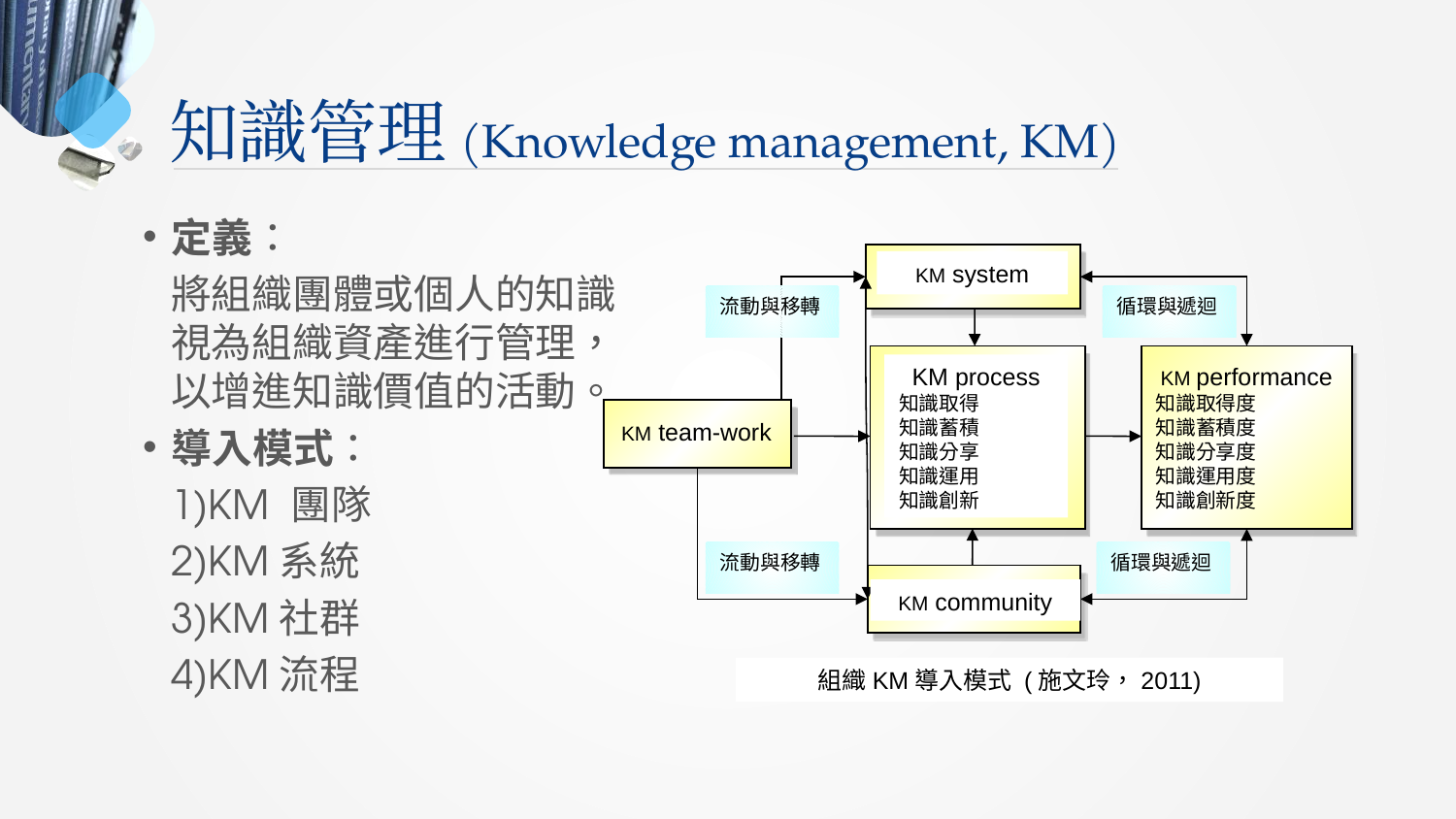

# 知識管理(Knowledge management, KM)
定義：
將組織團體或個人的知識視為組織資產進行管理，以增進知識價值的活動。
導入模式：
1)KM 團隊
2)KM系統
3)KM社群
4)KM流程

KM system

流動與移轉
循環與遞迴

KM process
知識取得
知識蓄積
知識分享
知識運用
知識創新
KM performance
知識取得度
知識蓄積度
知識分享度
知識運用度
知識創新度

KM team-work
流動與移轉
循環與遞迴

KM community
組織KM導入模式 (施文玲，2011)